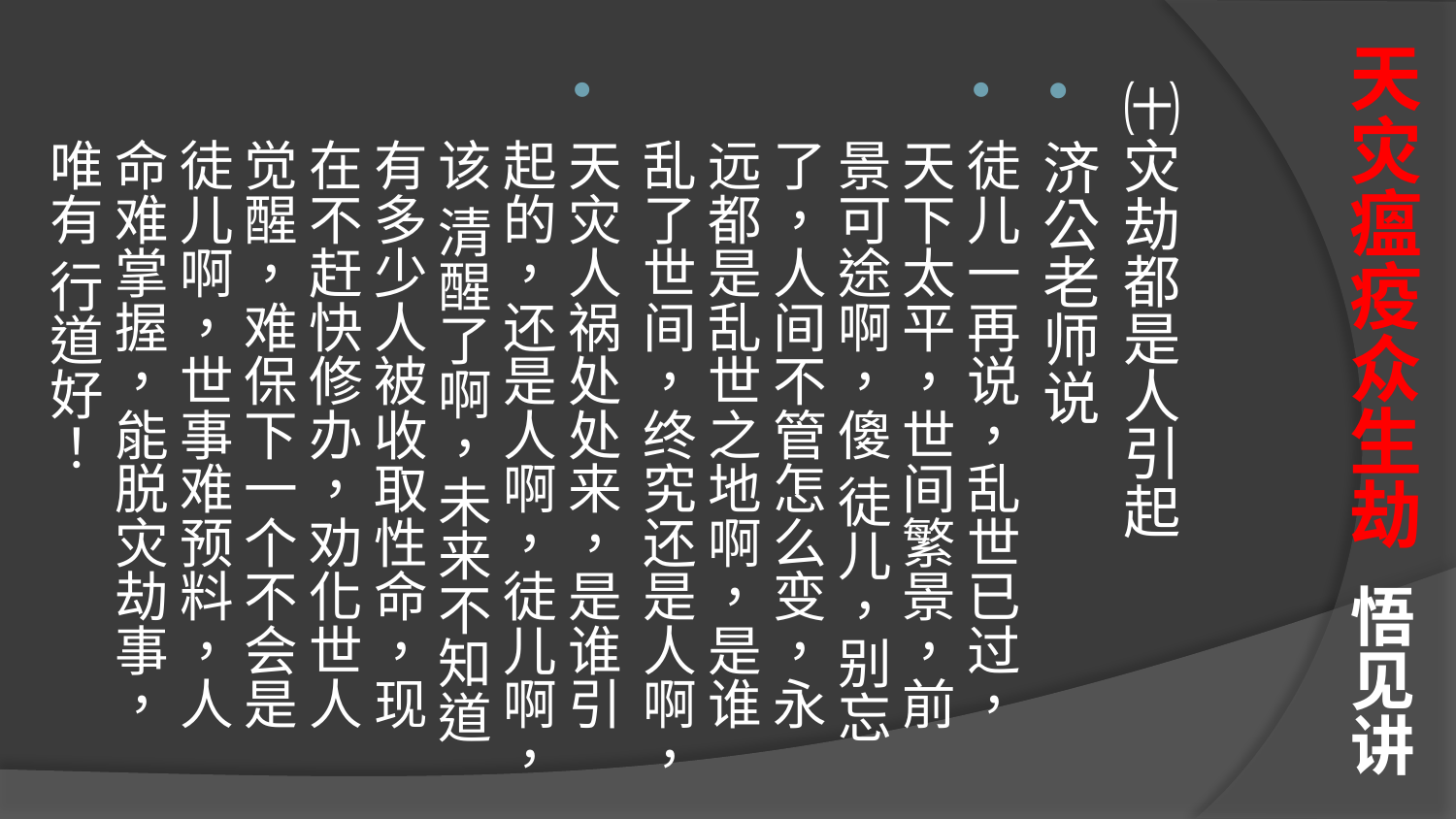

# 天灾瘟疫众生劫  悟见讲
㈩灾劫都是人引起
济公老师说
徒儿一再说，乱世已过，天下太平，世间繁景，前景可途啊，傻 徒儿，别忘了，人间不管怎么变，永远都是乱世之地啊，是谁乱了世间，终究还是人啊，
天灾人祸处处来，是谁引起的，还是人啊，徒儿啊，该 清醒了啊，未来不知道有多少人被收取性命，现在不赶快修办，劝化世人觉醒，难保下一个不会是徒儿啊，世事难预料，人命难掌握，能脱灾劫事，唯有 行道好！